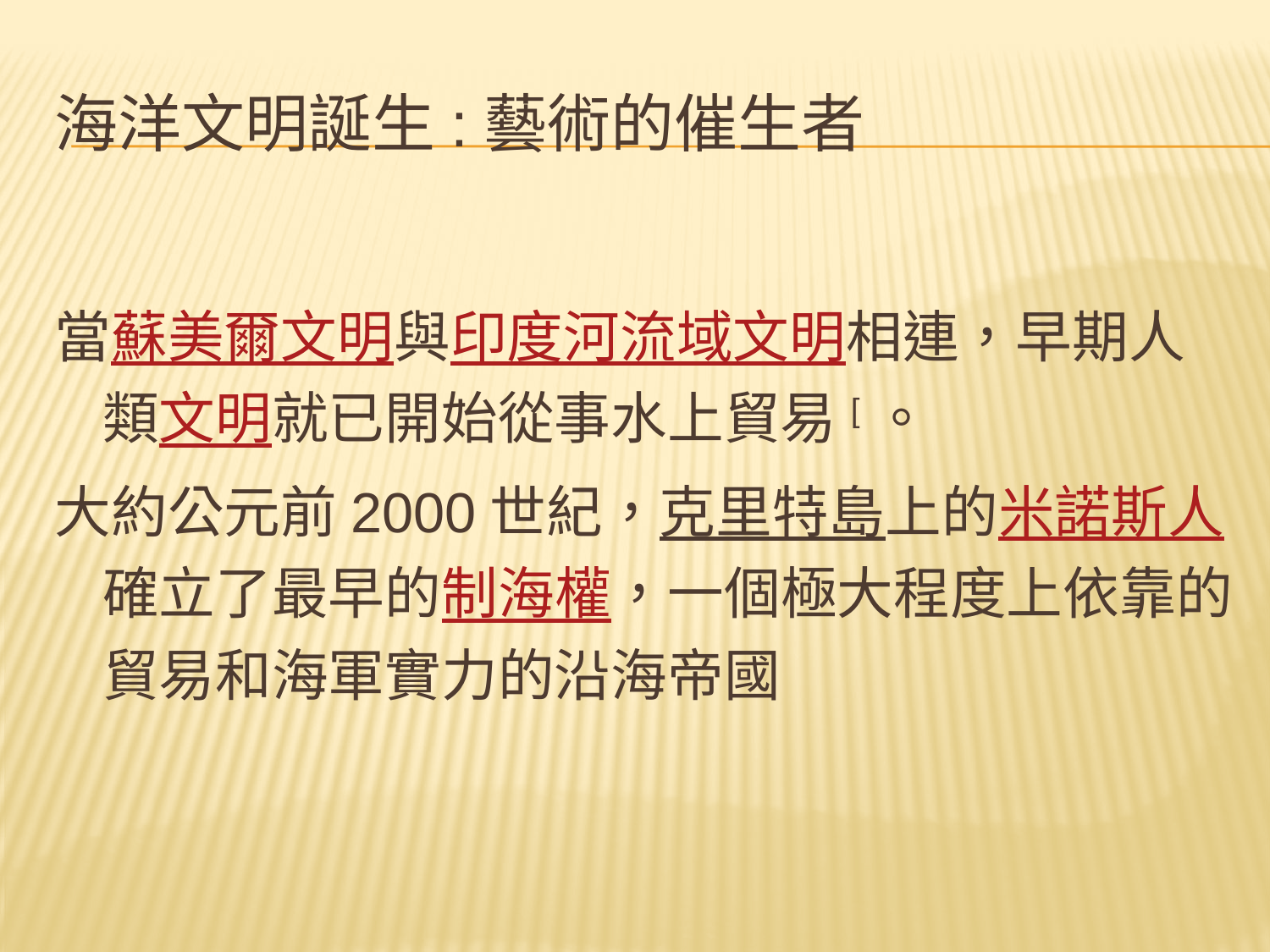

# 海洋文明誕生:藝術的催生者

當蘇美爾文明與印度河流域文明相連，早期人類文明就已開始從事水上貿易[。
大約公元前2000世紀，克里特島上的米諾斯人確立了最早的制海權，一個極大程度上依靠的貿易和海軍實力的沿海帝國